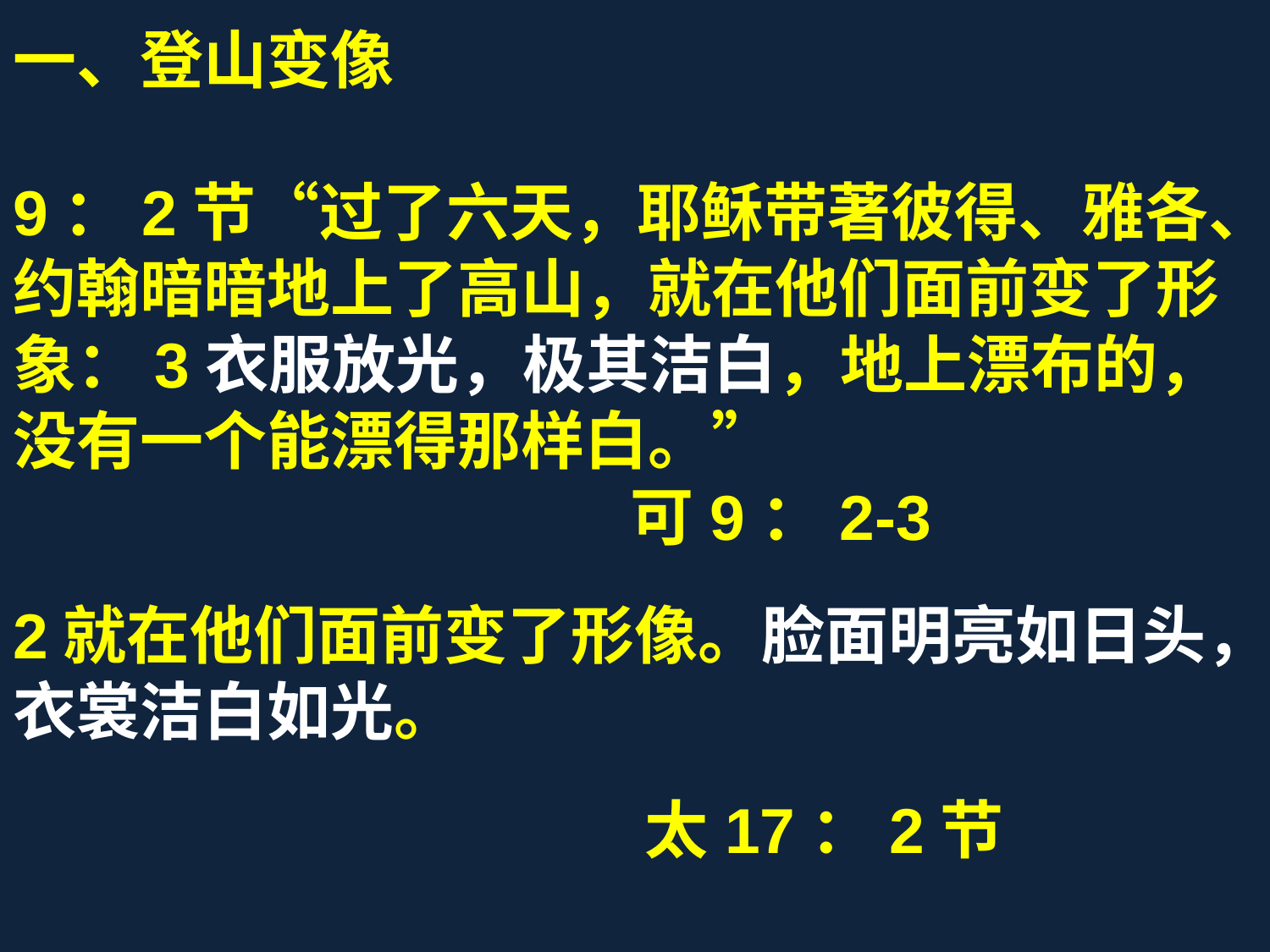

一、登山变像
9：2节“过了六天，耶稣带著彼得、雅各、约翰暗暗地上了高山，就在他们面前变了形象：3衣服放光，极其洁白，地上漂布的，没有一个能漂得那样白。”
                                           可9：2-3
2就在他们面前变了形像。脸面明亮如日头，衣裳洁白如光。
                                            太17：2节